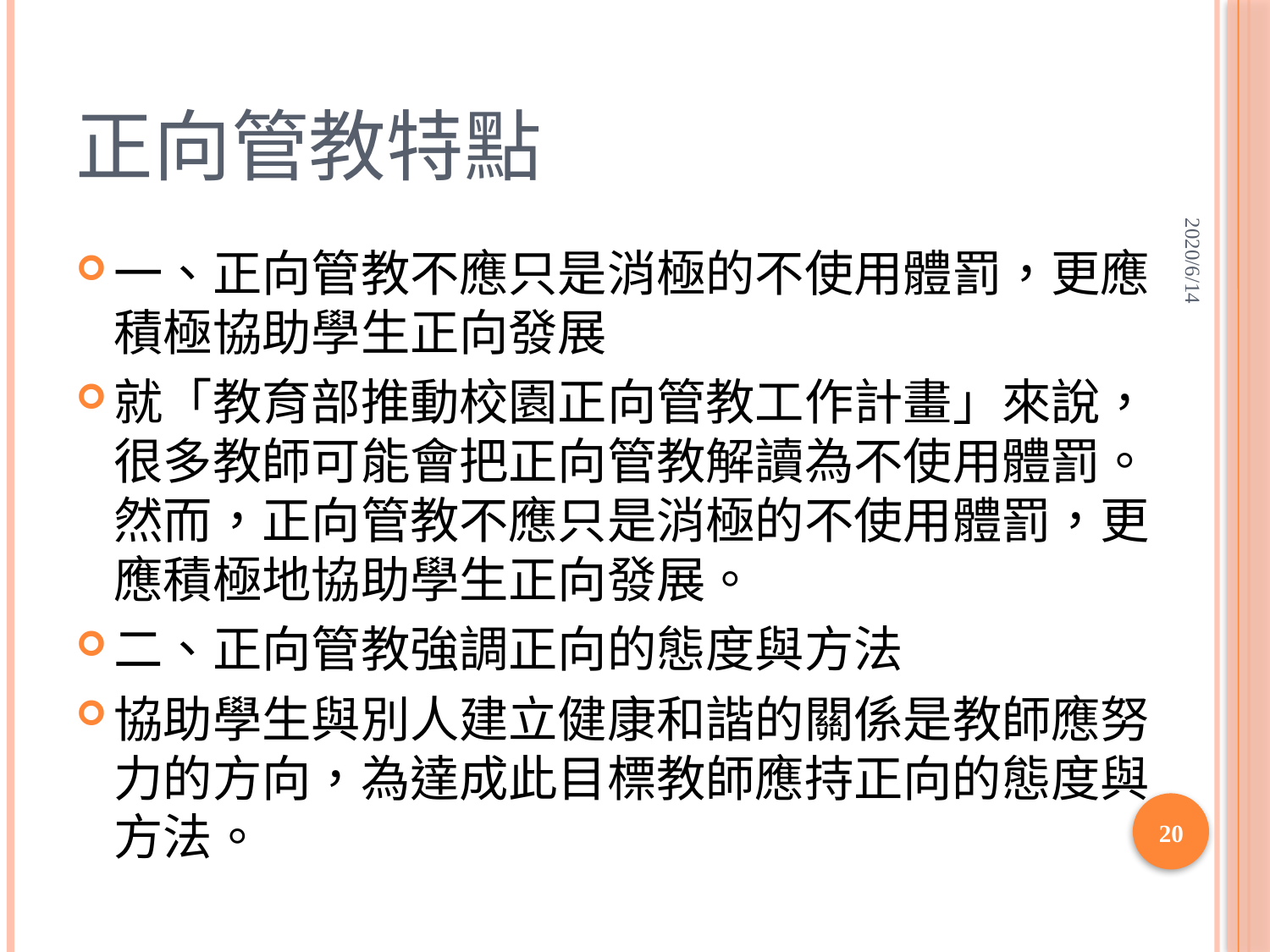

# 正向管教特點
2020/6/14
一、正向管教不應只是消極的不使用體罰，更應積極協助學生正向發展
就「教育部推動校園正向管教工作計畫」來說，很多教師可能會把正向管教解讀為不使用體罰。然而，正向管教不應只是消極的不使用體罰，更應積極地協助學生正向發展。
二、正向管教強調正向的態度與方法
協助學生與別人建立健康和諧的關係是教師應努力的方向，為達成此目標教師應持正向的態度與方法。

20